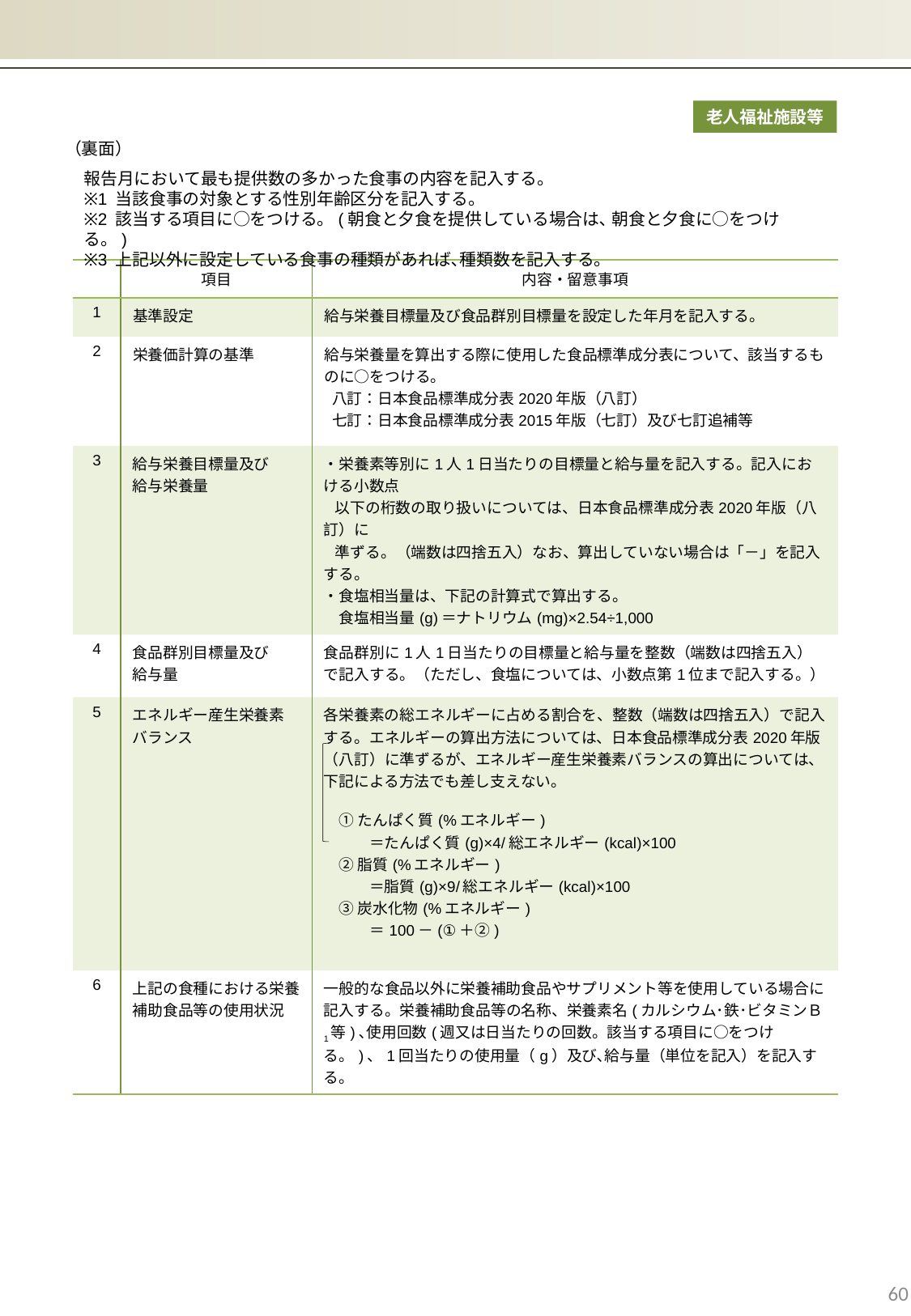

老人福祉施設等
（裏面）
報告月において最も提供数の多かった食事の内容を記入する。
※1 当該食事の対象とする性別年齢区分を記入する。
※2 該当する項目に○をつける。(朝食と夕食を提供している場合は､ 朝食と夕食に○をつける。)
※3 上記以外に設定している食事の種類があれば､種類数を記入する。
|  | 項目 | 内容・留意事項 |
| --- | --- | --- |
| 1 | 基準設定 | 給与栄養目標量及び食品群別目標量を設定した年月を記入する。 |
| 2 | 栄養価計算の基準 | 給与栄養量を算出する際に使用した食品標準成分表について、該当するものに○をつける。 八訂：日本食品標準成分表2020年版（八訂） 七訂：日本食品標準成分表2015年版（七訂）及び七訂追補等 |
| 3 | 給与栄養目標量及び 給与栄養量 | ・栄養素等別に1人1日当たりの目標量と給与量を記入する。記入における小数点 以下の桁数の取り扱いについては、日本食品標準成分表2020年版（八訂）に 準ずる。（端数は四捨五入）なお、算出していない場合は「－」を記入する。 ・食塩相当量は、下記の計算式で算出する。 　食塩相当量(g)＝ナトリウム(mg)×2.54÷1,000 |
| 4 | 食品群別目標量及び 給与量 | 食品群別に1人1日当たりの目標量と給与量を整数（端数は四捨五入）で記入する。（ただし、食塩については、小数点第1位まで記入する。） |
| 5 | エネルギー産生栄養素 バランス | 各栄養素の総エネルギーに占める割合を、整数（端数は四捨五入）で記入する。エネルギーの算出方法については、日本食品標準成分表2020年版（八訂）に準ずるが、エネルギー産生栄養素バランスの算出については、下記による方法でも差し支えない。 　① たんぱく質(%エネルギー) 　　　＝たんぱく質(g)×4/総エネルギー(kcal)×100 　② 脂質(%エネルギー) 　　　＝脂質(g)×9/総エネルギー(kcal)×100 　③ 炭水化物(%エネルギー) 　　　＝100－(①＋②) |
| 6 | 上記の食種における栄養補助食品等の使用状況 | 一般的な食品以外に栄養補助食品やサプリメント等を使用している場合に記入する。栄養補助食品等の名称、栄養素名(カルシウム･鉄･ビタミンＢ1等)､使用回数(週又は日当たりの回数。該当する項目に○をつける。)、1回当たりの使用量（g）及び､給与量（単位を記入）を記入する。 |

60